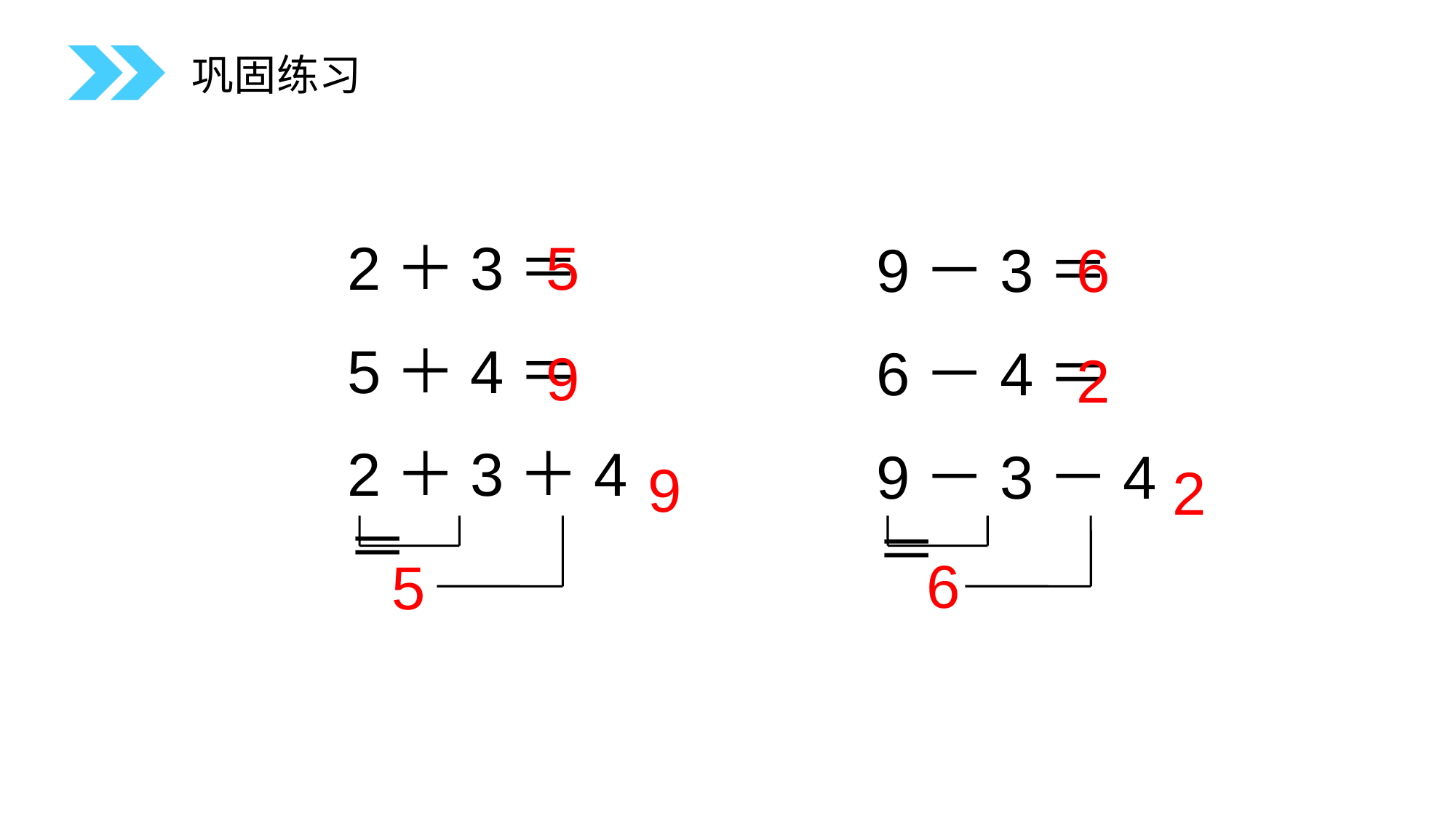

巩固练习
2＋3＝
5＋4＝
2＋3＋4＝
5
6
9－3＝
6－4＝
9－3－4＝
9
2
9
2

6
5